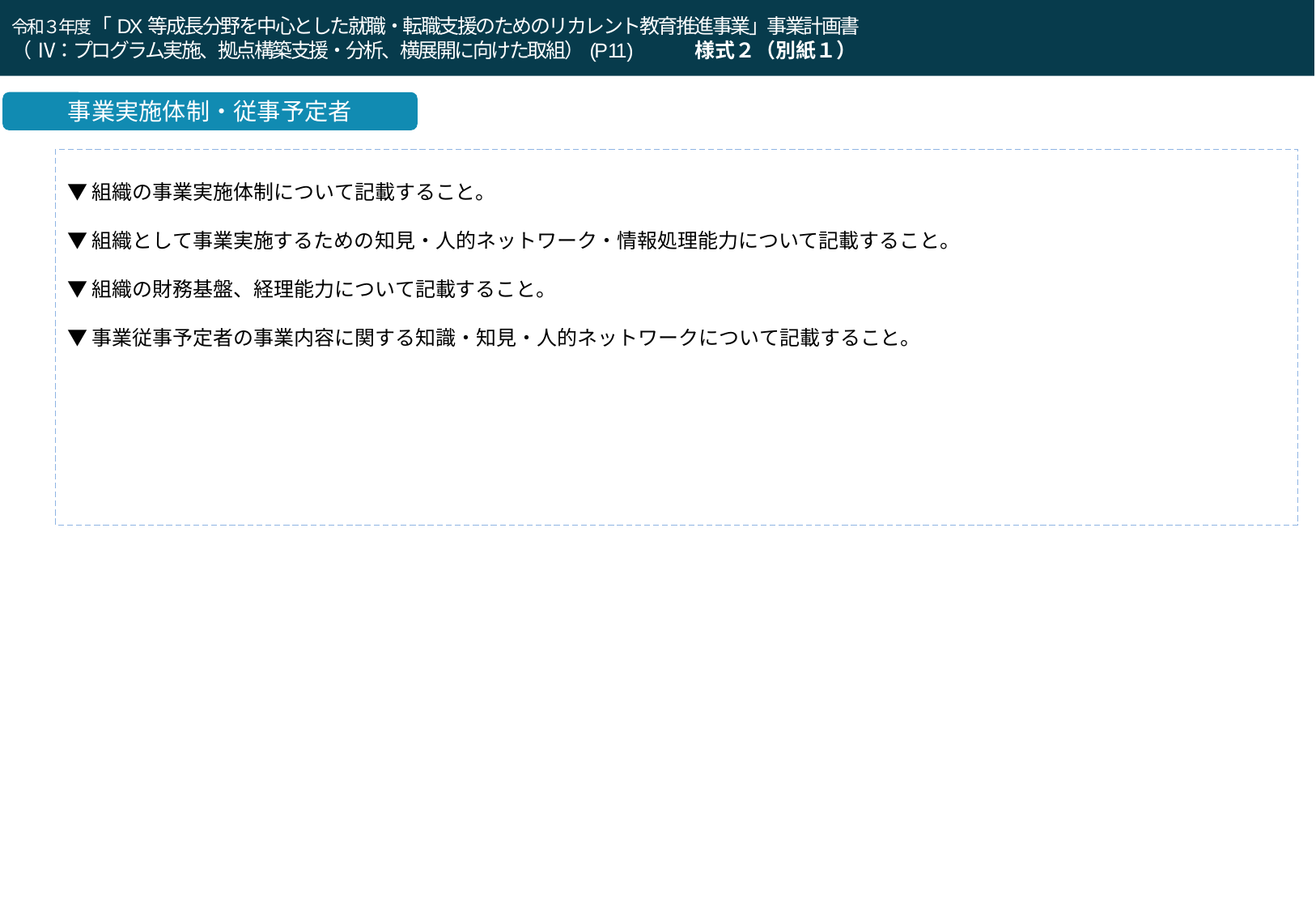

令和３年度「DX等成長分野を中心とした就職・転職支援のためのリカレント教育推進事業」事業計画書
（ Ⅳ：プログラム実施、拠点構築支援・分析、横展開に向けた取組）(P11)　　　様式２（別紙１）
令和２年度「就職・転職支援のための大学リカレント教育推進事業（就職・転職支援のためのリカレント教育プログラムの開発・実施）」企画提案書（a：求職支援）(P11)
事業実施体制・従事予定者

▼組織の事業実施体制について記載すること。

▼組織として事業実施するための知見・人的ネットワーク・情報処理能力について記載すること。

▼組織の財務基盤、経理能力について記載すること。

▼事業従事予定者の事業内容に関する知識・知見・人的ネットワークについて記載すること。